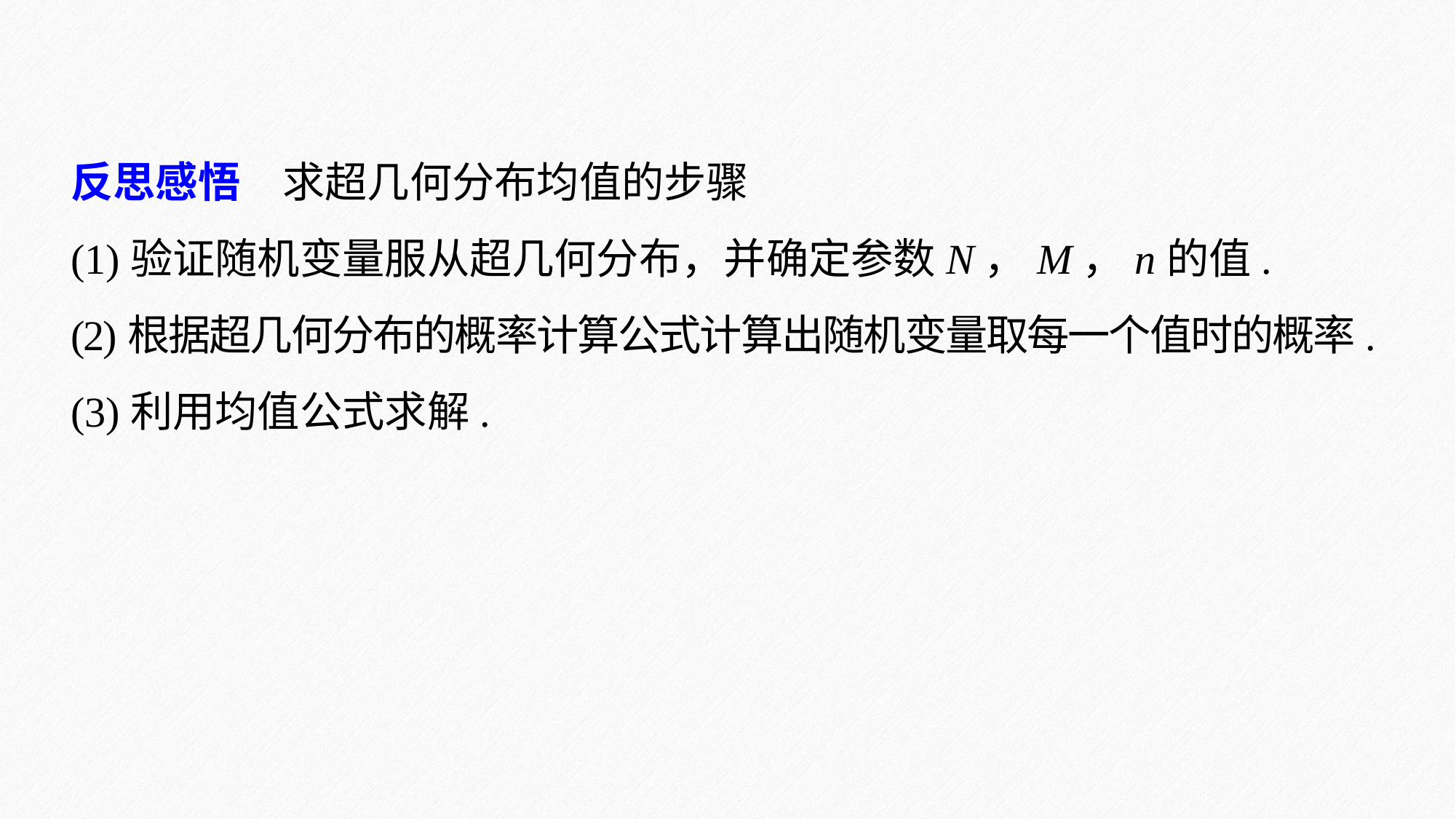

反思感悟　求超几何分布均值的步骤
(1)验证随机变量服从超几何分布，并确定参数N，M，n的值.
(2)根据超几何分布的概率计算公式计算出随机变量取每一个值时的概率.
(3)利用均值公式求解.